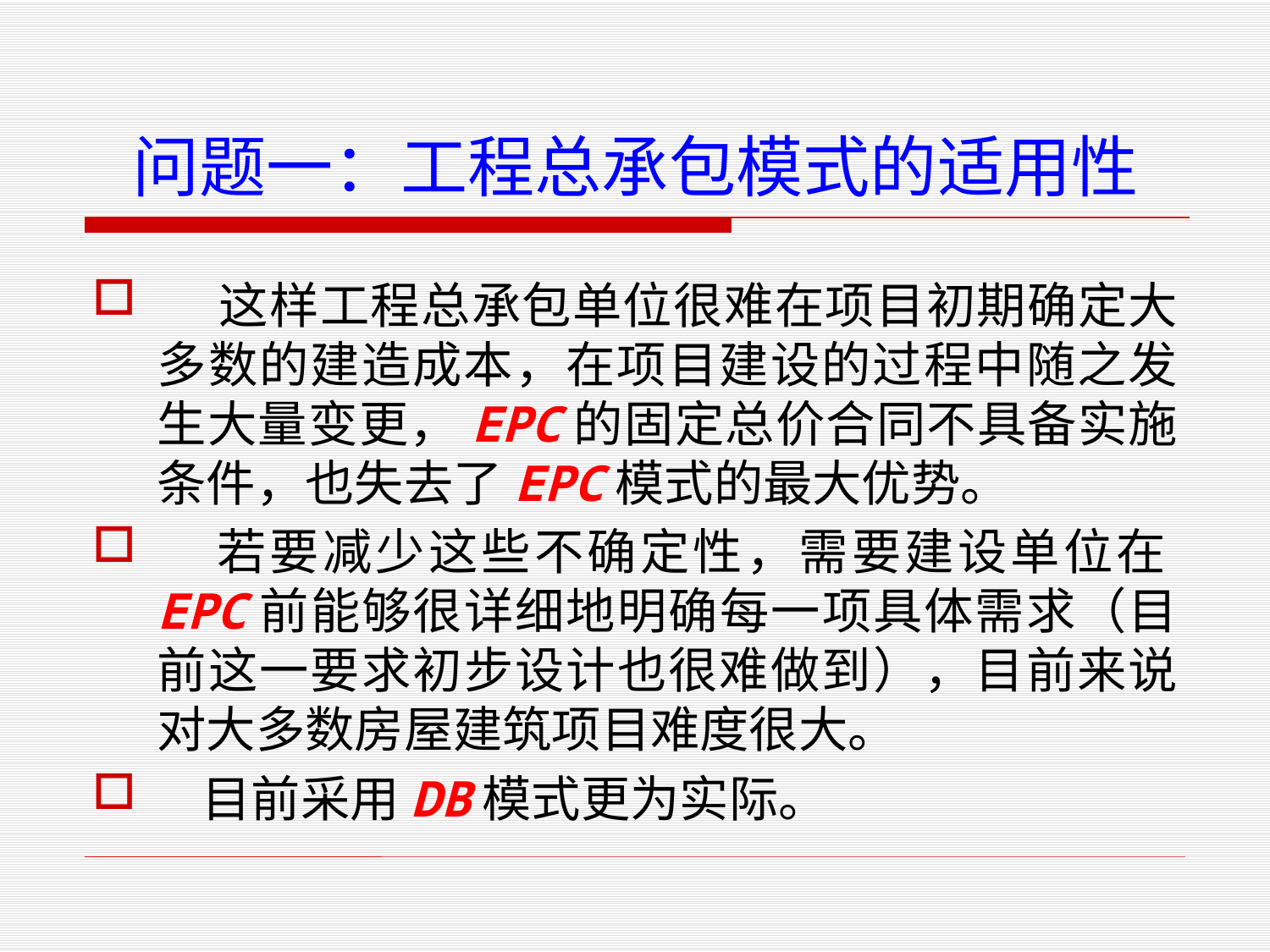

# 问题一：工程总承包模式的适用性
    这样工程总承包单位很难在项目初期确定大多数的建造成本，在项目建设的过程中随之发生大量变更，EPC的固定总价合同不具备实施条件，也失去了EPC模式的最大优势。
   若要减少这些不确定性，需要建设单位在EPC前能够很详细地明确每一项具体需求（目前这一要求初步设计也很难做到），目前来说对大多数房屋建筑项目难度很大。
   目前采用DB模式更为实际。